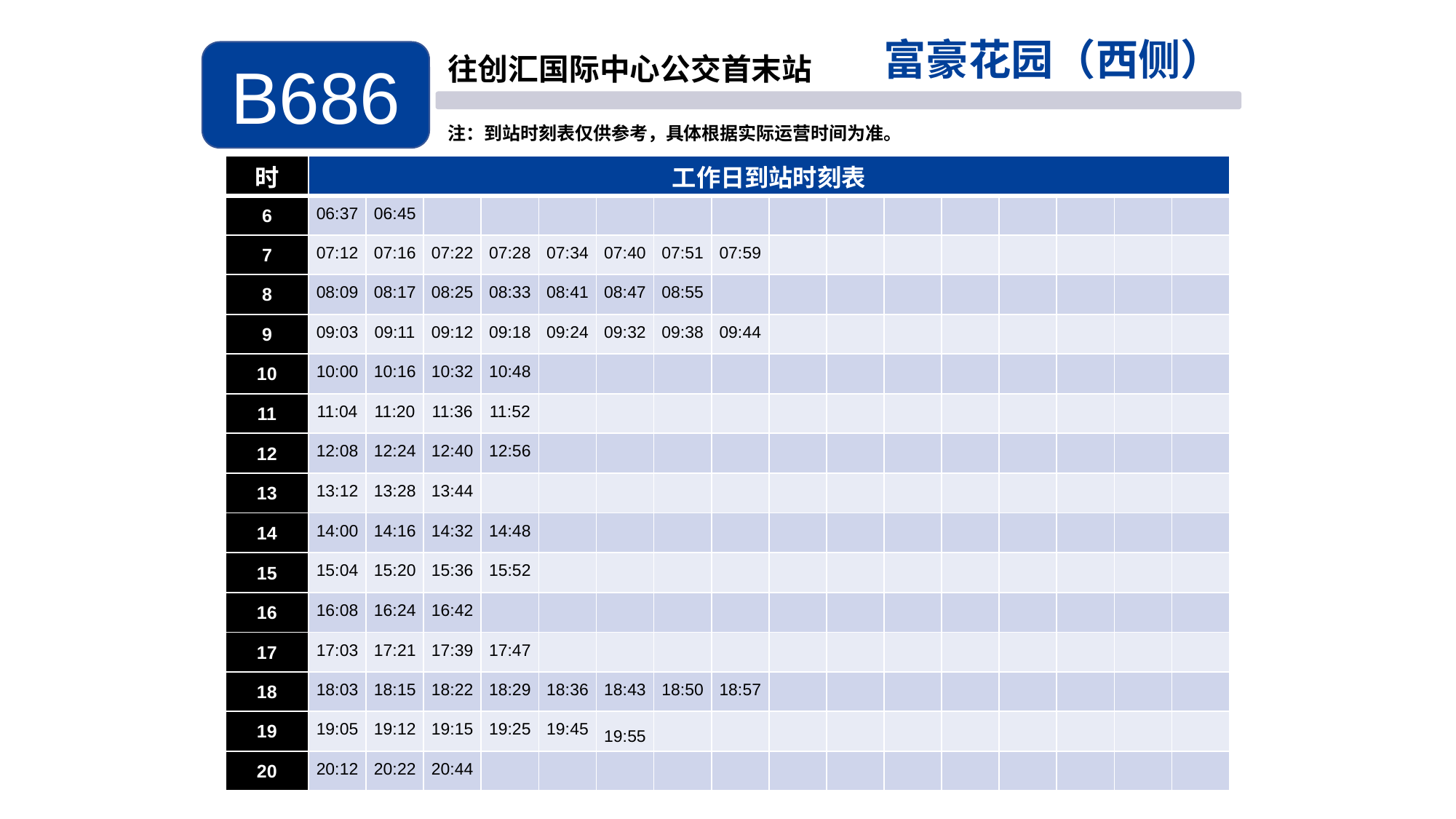

富豪花园（西侧）
B686
往创汇国际中心公交首末站

注：到站时刻表仅供参考，具体根据实际运营时间为准。
| 时 | 工作日到站时刻表 |  |  |  |  |  |  |  |  |  |  |  |  |  |  |  |
| --- | --- | --- | --- | --- | --- | --- | --- | --- | --- | --- | --- | --- | --- | --- | --- | --- |
| 6 | 06:37 | 06:45 |  |  |  |  |  |  |  |  |  |  |  |  |  |  |
| 7 | 07:12 | 07:16 | 07:22 | 07:28 | 07:34 | 07:40 | 07:51 | 07:59 |  |  |  |  |  |  |  |  |
| 8 | 08:09 | 08:17 | 08:25 | 08:33 | 08:41 | 08:47 | 08:55 |  |  |  |  |  |  |  |  |  |
| 9 | 09:03 | 09:11 | 09:12 | 09:18 | 09:24 | 09:32 | 09:38 | 09:44 |  |  |  |  |  |  |  |  |
| 10 | 10:00 | 10:16 | 10:32 | 10:48 |  |  |  |  |  |  |  |  |  |  |  |  |
| 11 | 11:04 | 11:20 | 11:36 | 11:52 |  |  |  |  |  |  |  |  |  |  |  |  |
| 12 | 12:08 | 12:24 | 12:40 | 12:56 |  |  |  |  |  |  |  |  |  |  |  |  |
| 13 | 13:12 | 13:28 | 13:44 |  |  |  |  |  |  |  |  |  |  |  |  |  |
| 14 | 14:00 | 14:16 | 14:32 | 14:48 |  |  |  |  |  |  |  |  |  |  |  |  |
| 15 | 15:04 | 15:20 | 15:36 | 15:52 |  |  |  |  |  |  |  |  |  |  |  |  |
| 16 | 16:08 | 16:24 | 16:42 |  |  |  |  |  |  |  |  |  |  |  |  |  |
| 17 | 17:03 | 17:21 | 17:39 | 17:47 |  |  |  |  |  |  |  |  |  |  |  |  |
| 18 | 18:03 | 18:15 | 18:22 | 18:29 | 18:36 | 18:43 | 18:50 | 18:57 |  |  |  |  |  |  |  |  |
| 19 | 19:05 | 19:12 | 19:15 | 19:25 | 19:45 | 19:55 |  |  |  |  |  |  |  |  |  |  |
| 20 | 20:12 | 20:22 | 20:44 |  |  |  |  |  |  |  |  |  |  |  |  |  |